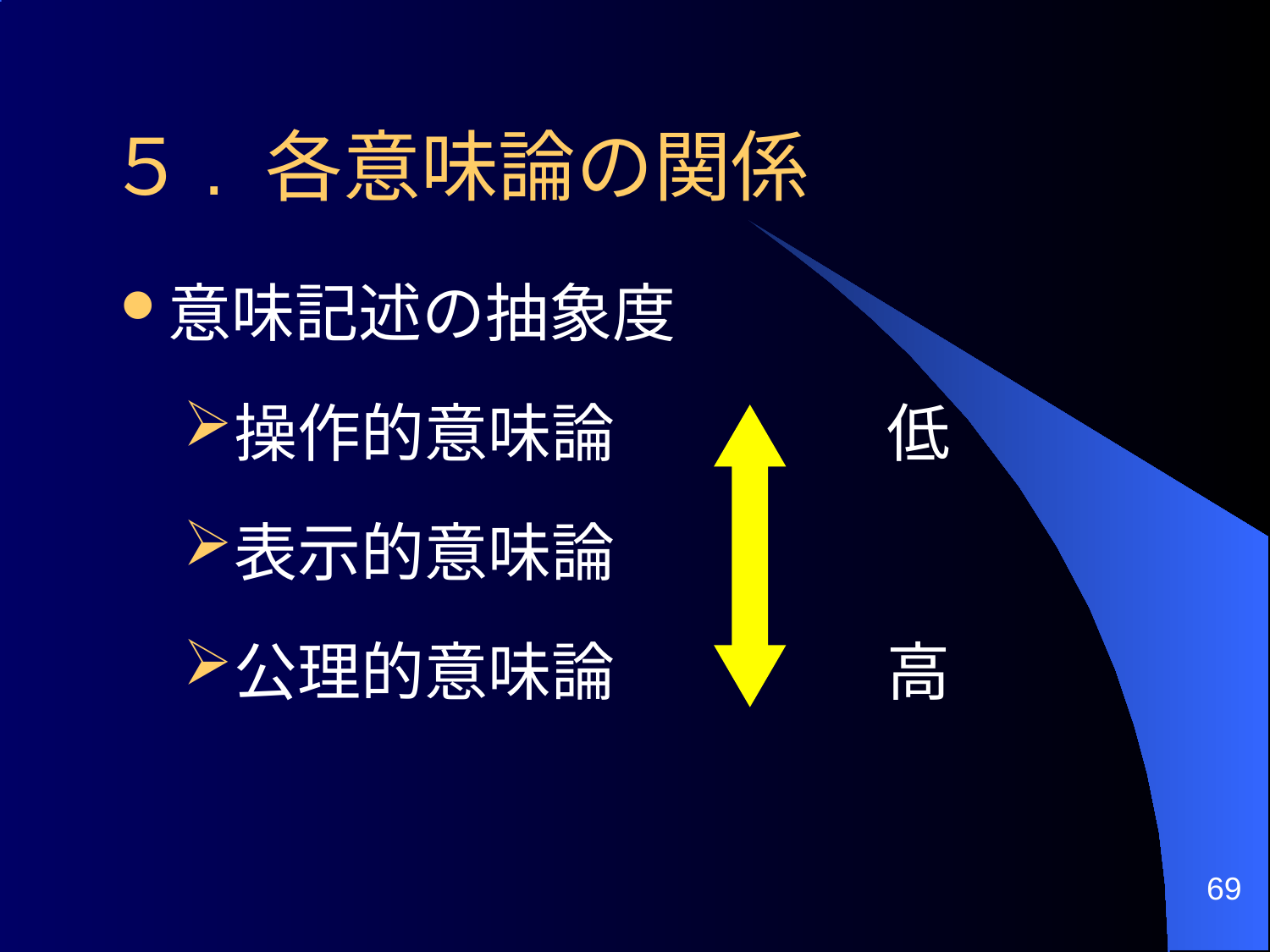

# ５. 各意味論の関係
意味記述の抽象度
操作的意味論		  低
表示的意味論
公理的意味論		  高

69